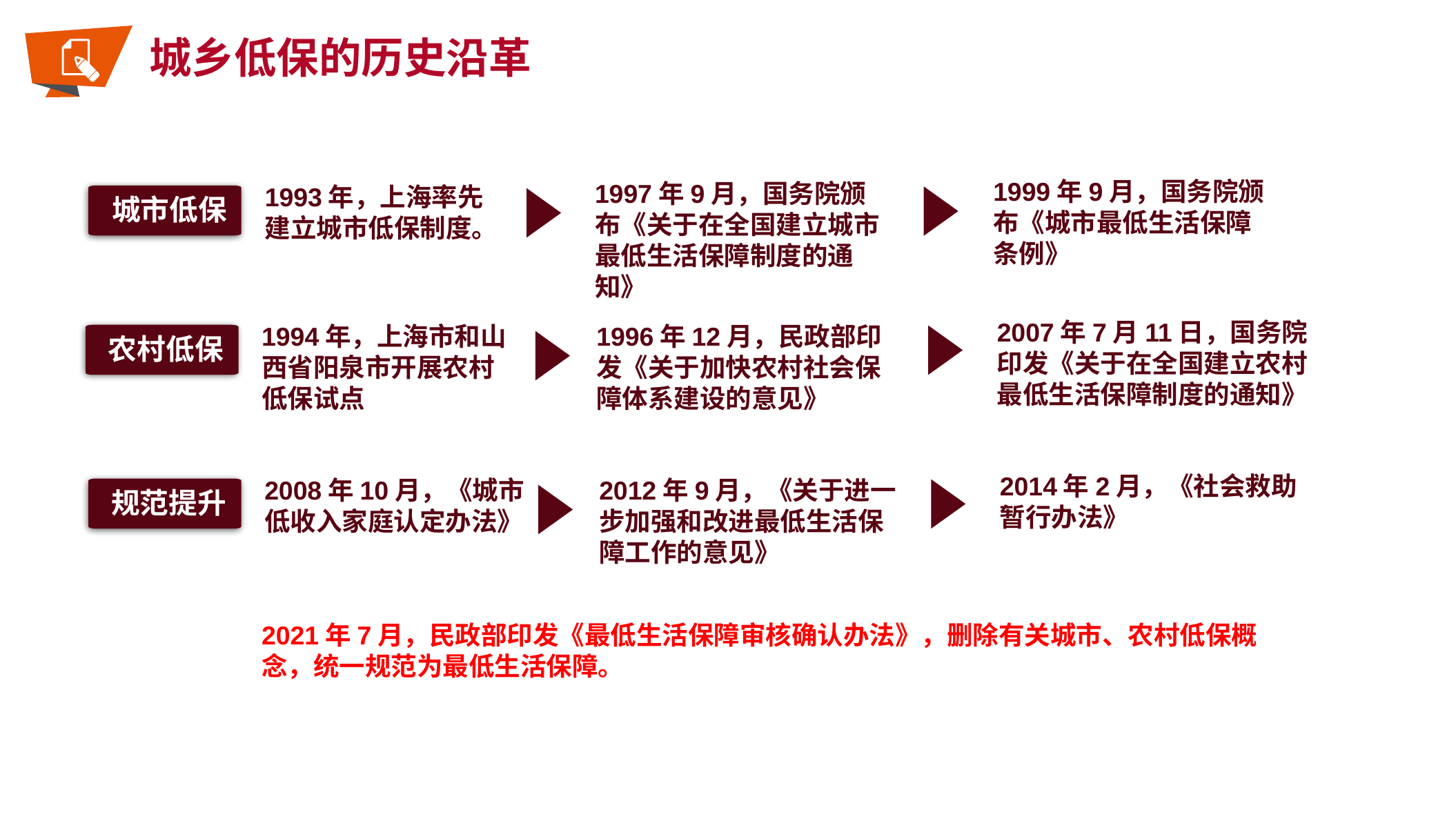

城乡低保的历史沿革

1999年9月，国务院颁布《城市最低生活保障条例》
1997年9月，国务院颁布《关于在全国建立城市最低生活保障制度的通知》
1993年，上海率先
建立城市低保制度。
 城市低保
应保尽保

2007年7月11日，国务院印发《关于在全国建立农村最低生活保障制度的通知》
1994年，上海市和山
西省阳泉市开展农村
低保试点
1996年12月，民政部印发《关于加快农村社会保障体系建设的意见》
 农村低保
应保尽保

2014年2月，《社会救助暂行办法》
2008年10月，《城市
低收入家庭认定办法》
2012年9月，《关于进一步加强和改进最低生活保障工作的意见》
 规范提升
应保尽保

2021年7月，民政部印发《最低生活保障审核确认办法》，删除有关城市、农村低保概念，统一规范为最低生活保障。